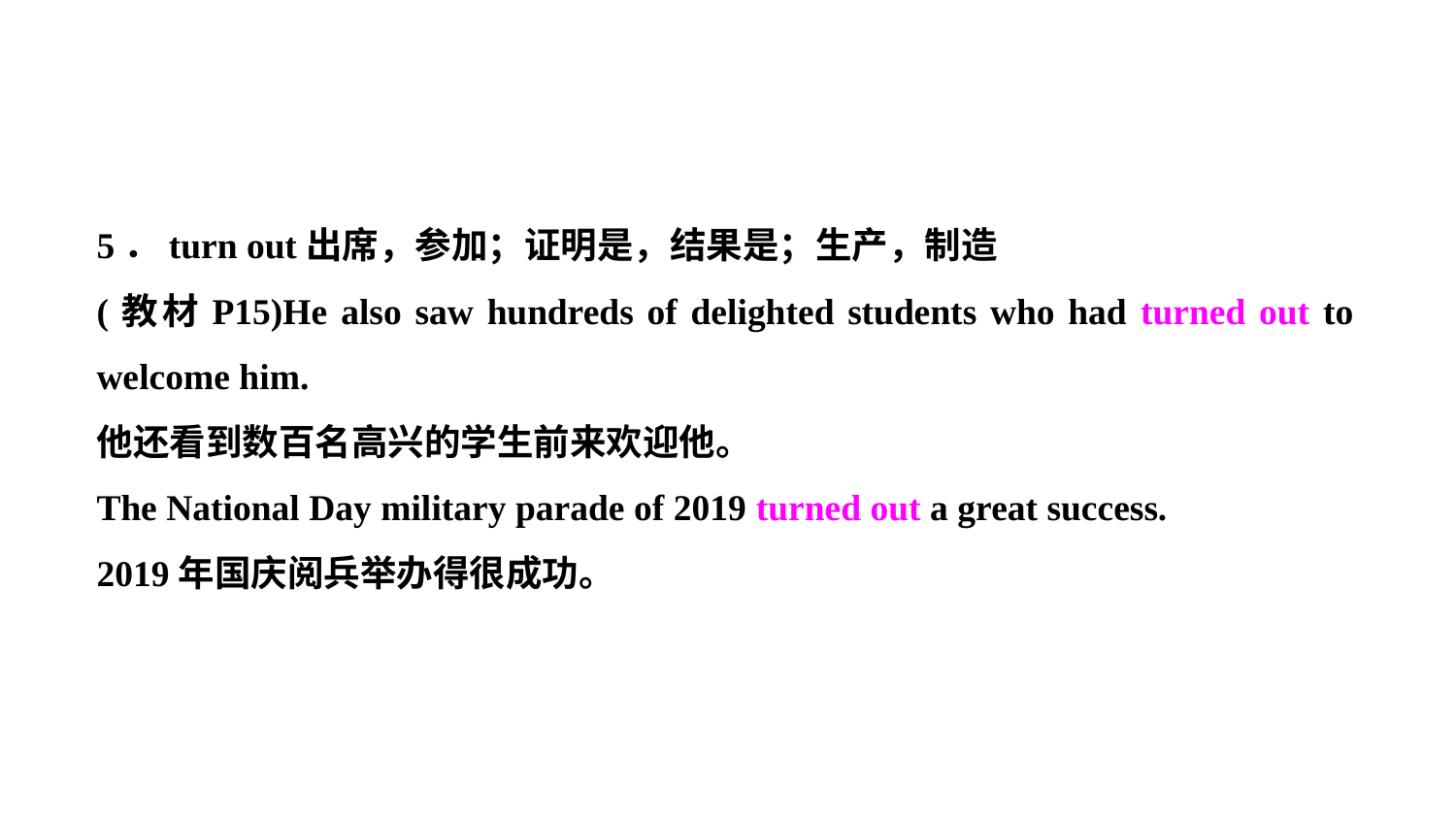

5．turn out出席，参加；证明是，结果是；生产，制造
(教材P15)He also saw hundreds of delighted students who had turned out to welcome him.
他还看到数百名高兴的学生前来欢迎他。
The National Day military parade of 2019 turned out a great success.
2019年国庆阅兵举办得很成功。